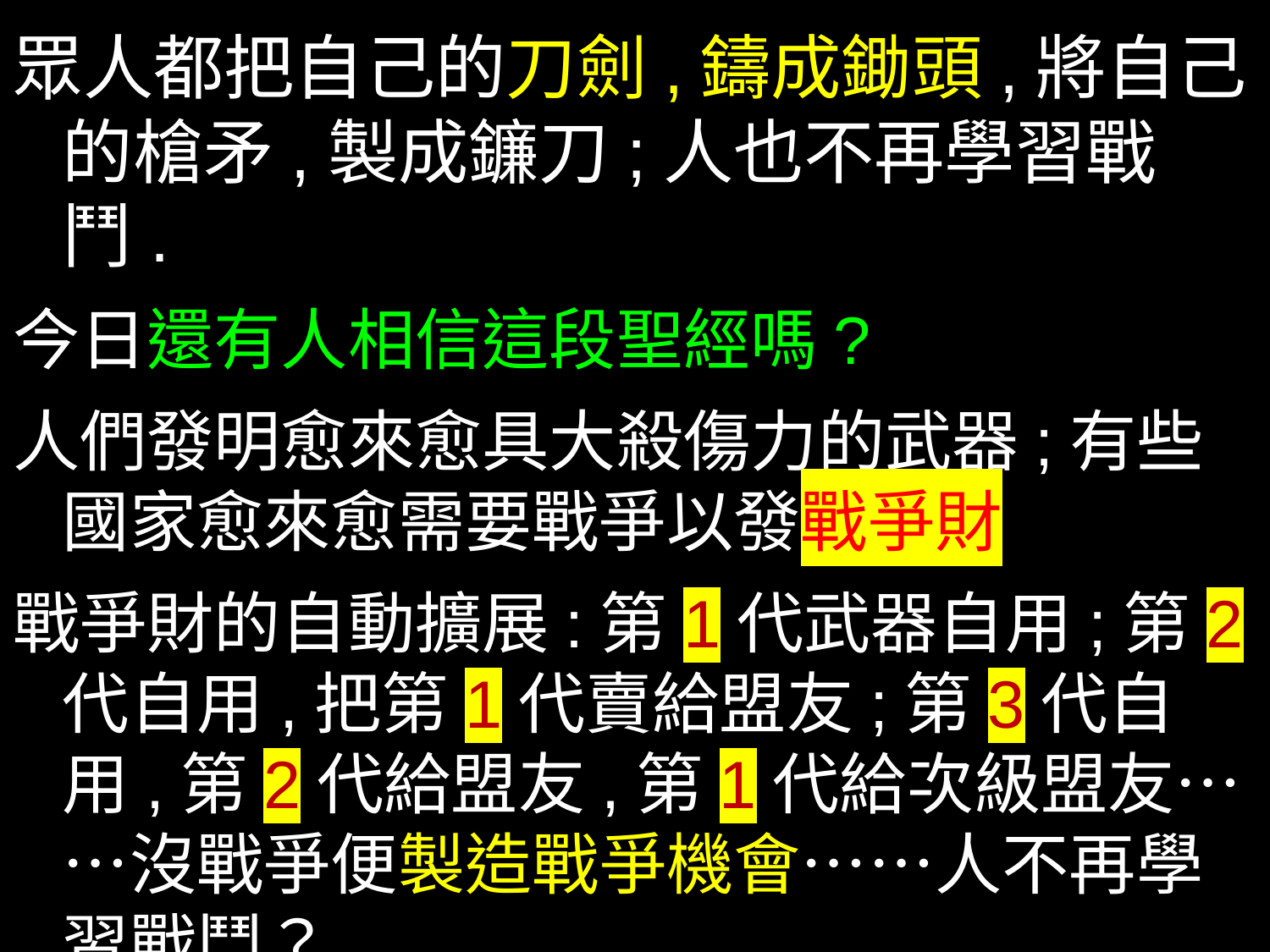

眾人都把自己的刀劍,鑄成鋤頭,將自己的槍矛,製成鐮刀;人也不再學習戰鬥.
今日還有人相信這段聖經嗎?
人們發明愈來愈具大殺傷力的武器;有些國家愈來愈需要戰爭以發戰爭財
戰爭財的自動擴展:第1代武器自用;第2代自用,把第1代賣給盟友;第3代自用,第2代給盟友,第1代給次級盟友……沒戰爭便製造戰爭機會……人不再學習戰鬥？